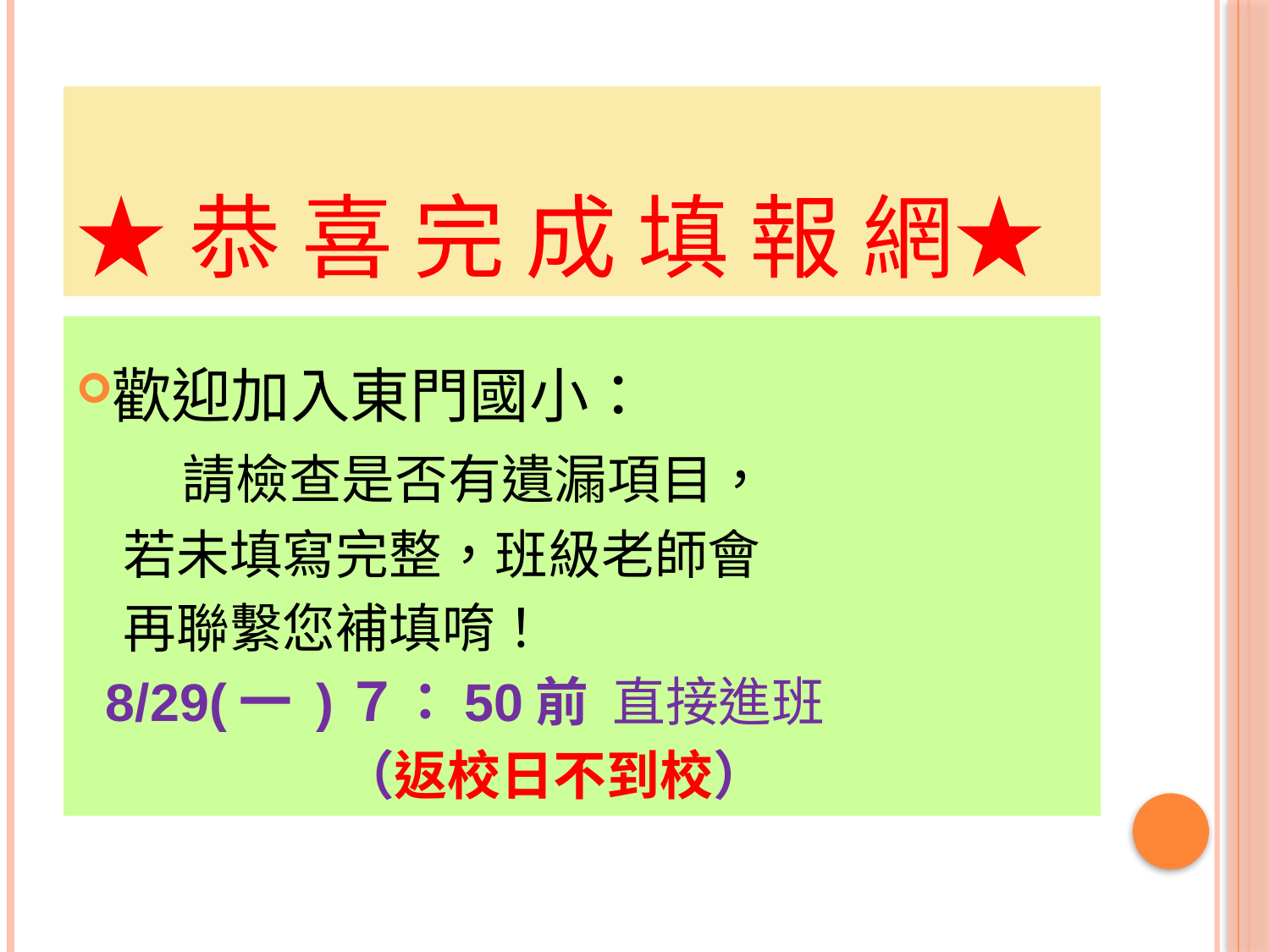

# ★恭 喜 完 成 填 報 網★
歡迎加入東門國小：
       請檢查是否有遺漏項目，
   若未填寫完整，班級老師會
   再聯繫您補填唷！
  8/29(一 )７：50前  直接進班
                     （返校日不到校）